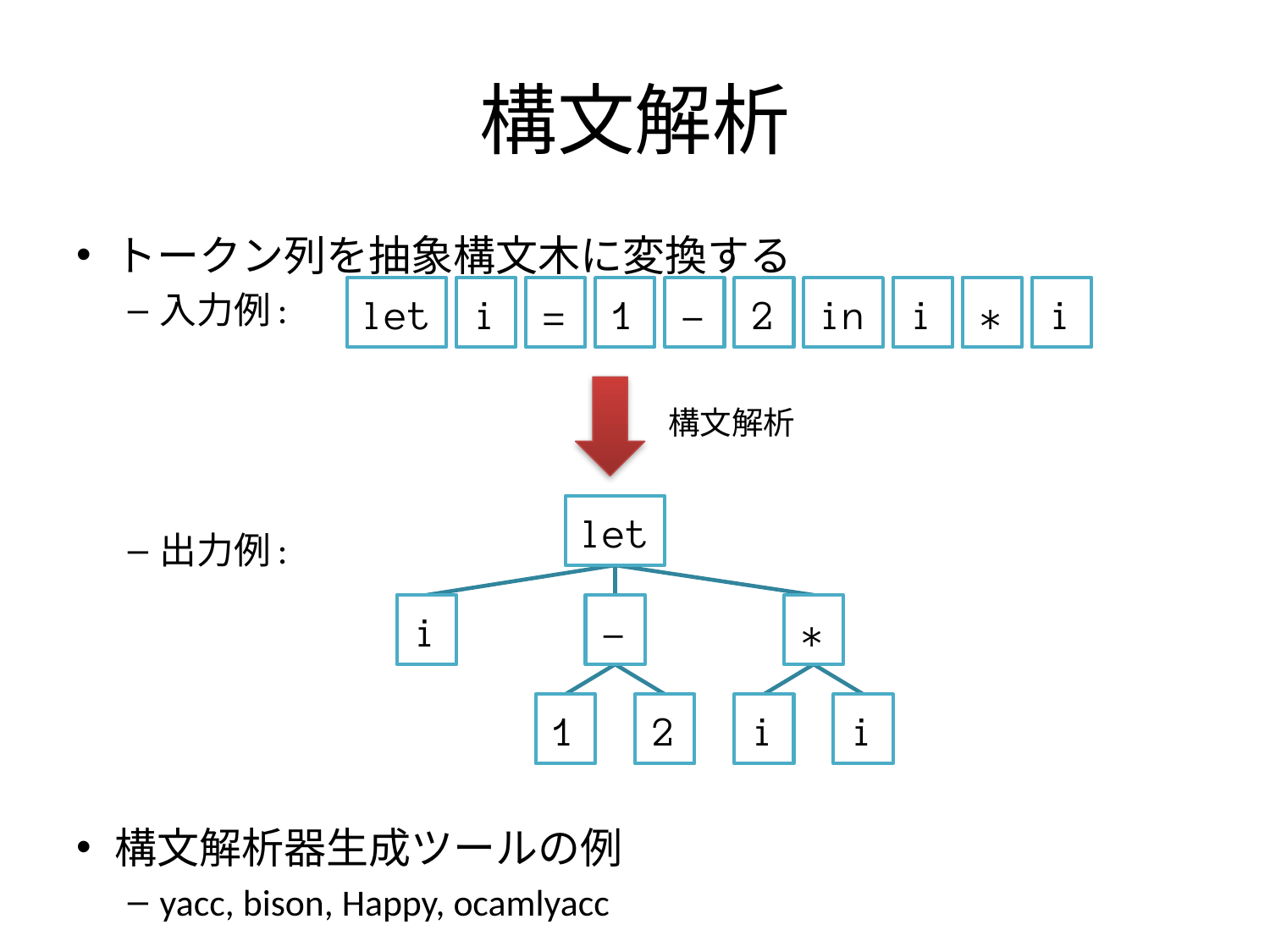

# 構文解析
トークン列を抽象構文木に変換する
入力例:

出力例:

構文解析器生成ツールの例
yacc, bison, Happy, ocamlyacc
let
i
=
1
-
2
in
i
*
i

構文解析
let
i
-
*
1
2
i
i